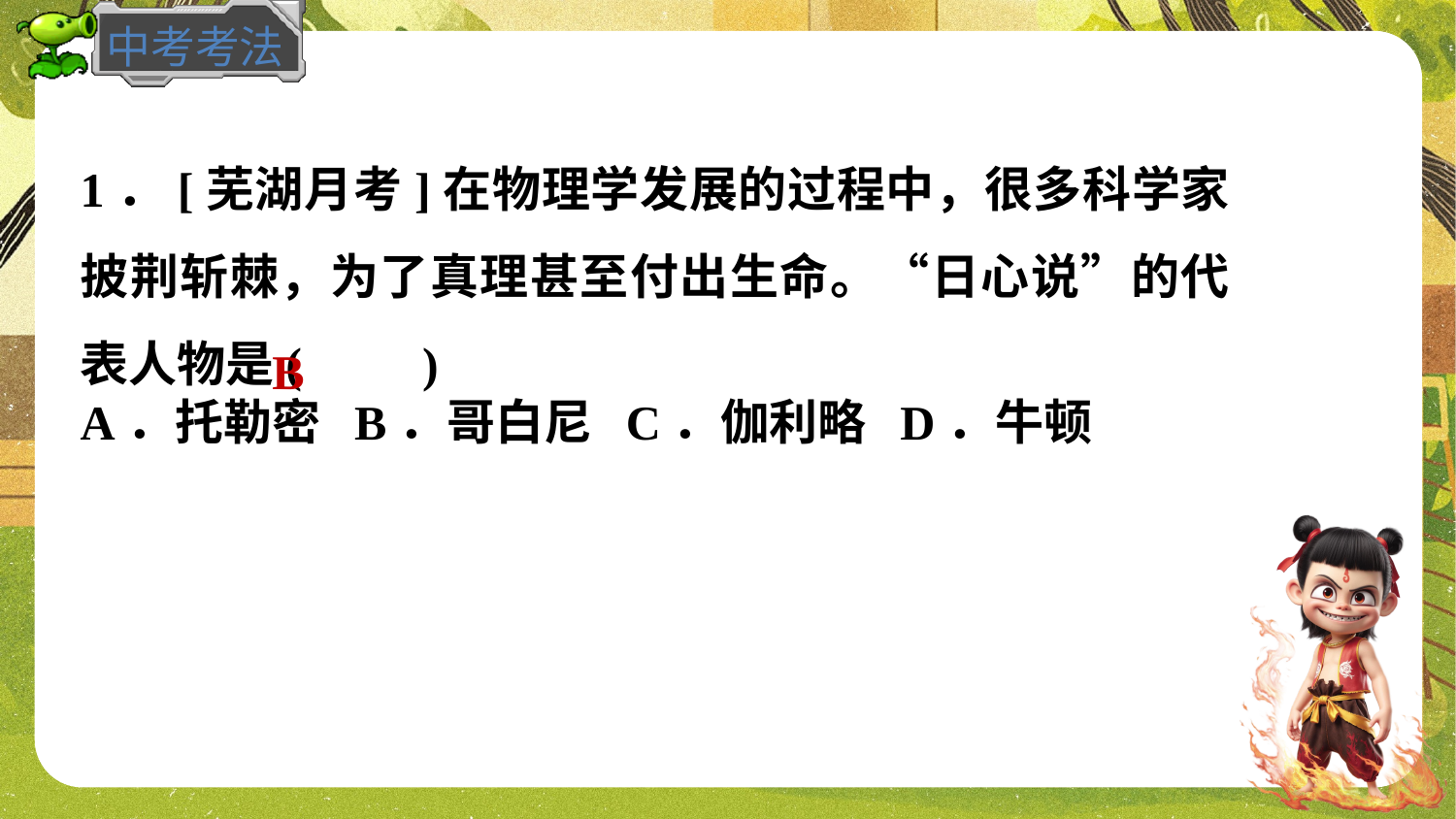

1．[芜湖月考]在物理学发展的过程中，很多科学家披荆斩棘，为了真理甚至付出生命。“日心说”的代表人物是(　　)
A．托勒密  B．哥白尼  C．伽利略  D．牛顿
B